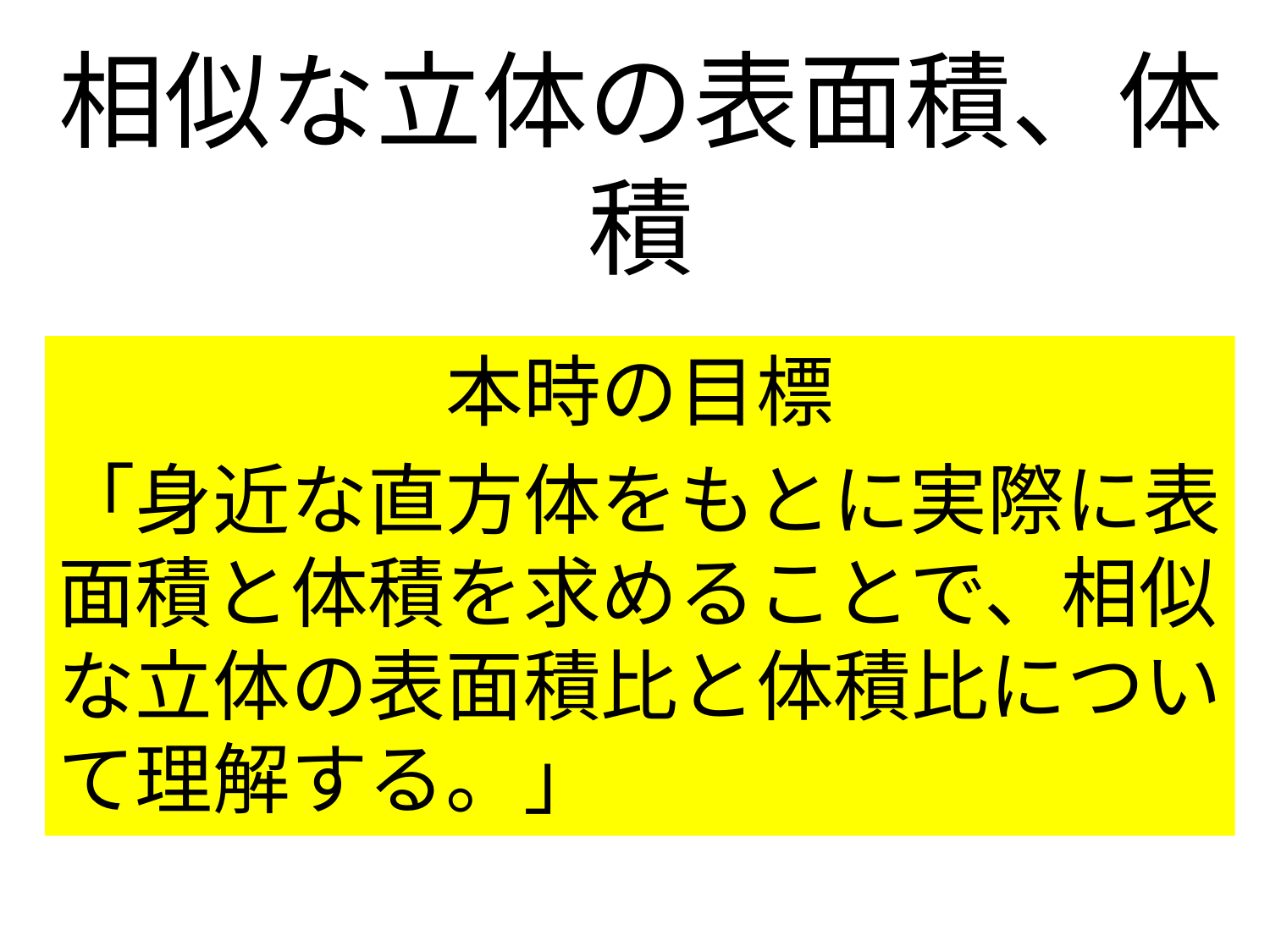

# 相似な立体の表面積、体積
本時の目標
「身近な直方体をもとに実際に表面積と体積を求めることで、相似な立体の表面積比と体積比について理解する。」